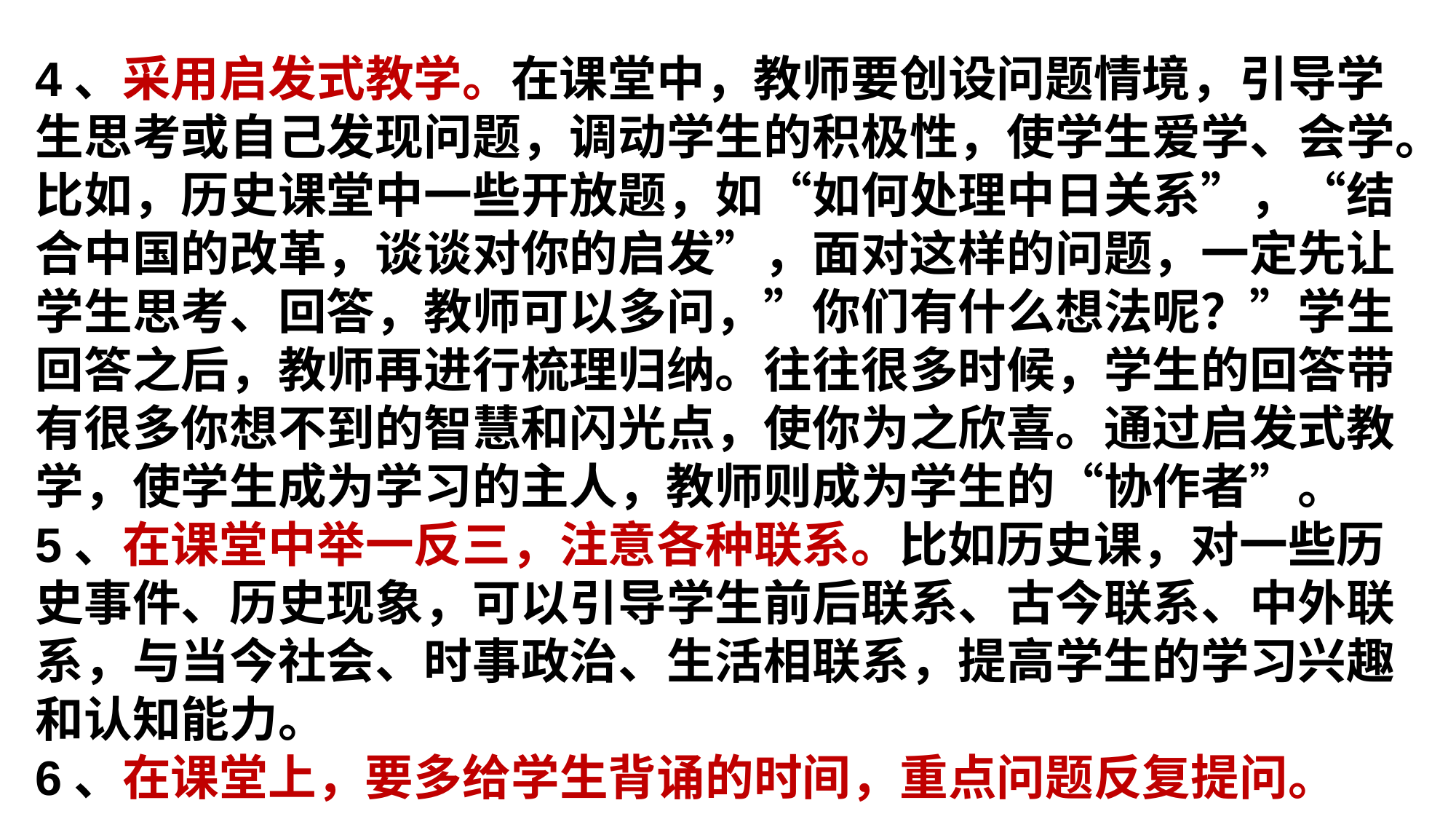

4、采用启发式教学。在课堂中，教师要创设问题情境，引导学生思考或自己发现问题，调动学生的积极性，使学生爱学、会学。比如，历史课堂中一些开放题，如“如何处理中日关系”，“结合中国的改革，谈谈对你的启发”，面对这样的问题，一定先让学生思考、回答，教师可以多问，”你们有什么想法呢？”学生回答之后，教师再进行梳理归纳。往往很多时候，学生的回答带有很多你想不到的智慧和闪光点，使你为之欣喜。通过启发式教学，使学生成为学习的主人，教师则成为学生的“协作者”。
5、在课堂中举一反三，注意各种联系。比如历史课，对一些历史事件、历史现象，可以引导学生前后联系、古今联系、中外联系，与当今社会、时事政治、生活相联系，提高学生的学习兴趣和认知能力。
6、在课堂上，要多给学生背诵的时间，重点问题反复提问。